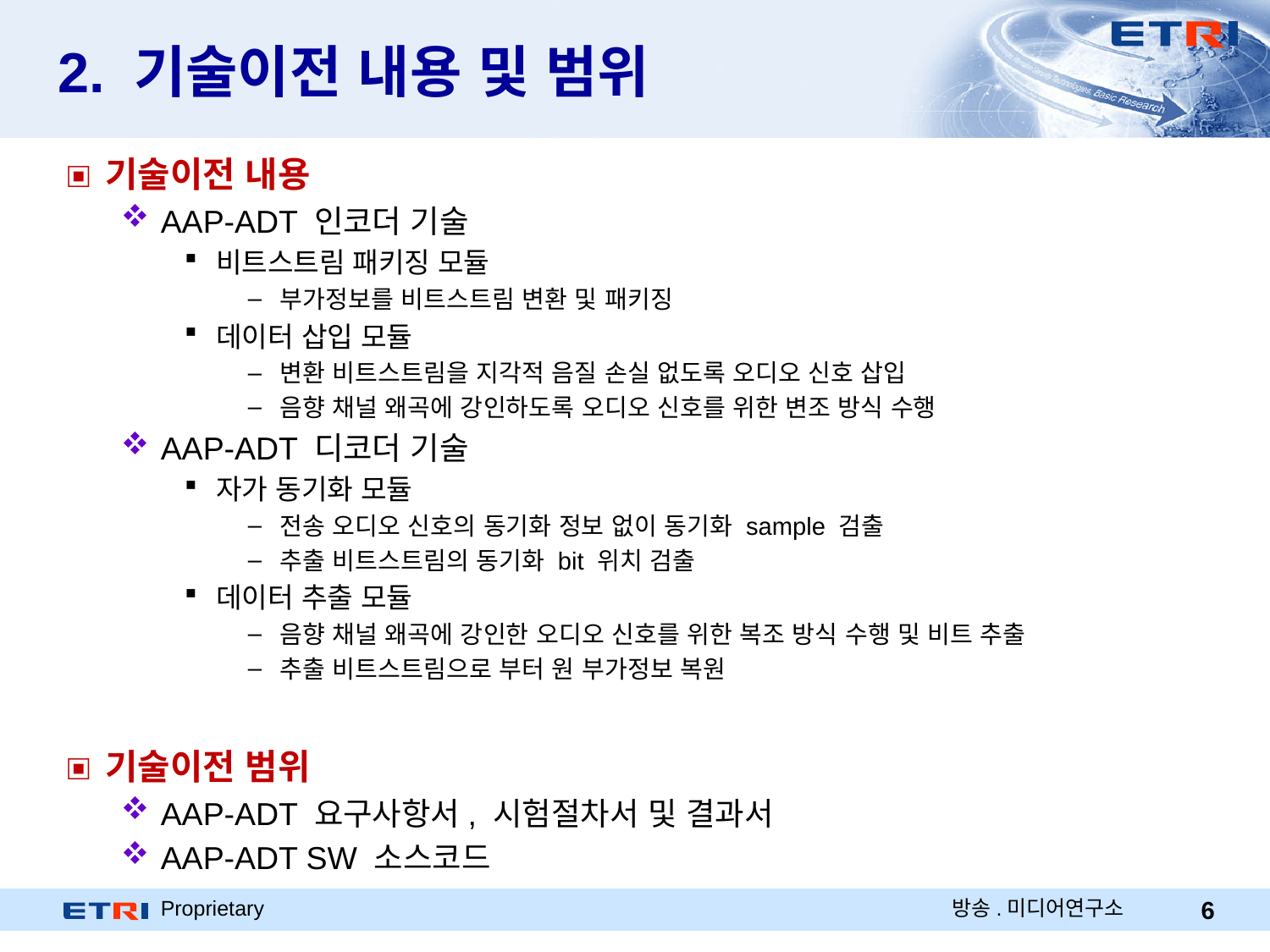

# 2. 기술이전 내용 및 범위
기술이전 내용
AAP-ADT 인코더 기술
비트스트림 패키징 모듈
부가정보를 비트스트림 변환 및 패키징
데이터 삽입 모듈
변환 비트스트림을 지각적 음질 손실 없도록 오디오 신호 삽입
음향 채널 왜곡에 강인하도록 오디오 신호를 위한 변조 방식 수행
AAP-ADT 디코더 기술
자가 동기화 모듈
전송 오디오 신호의 동기화 정보 없이 동기화 sample 검출
추출 비트스트림의 동기화 bit 위치 검출
데이터 추출 모듈
음향 채널 왜곡에 강인한 오디오 신호를 위한 복조 방식 수행 및 비트 추출
추출 비트스트림으로 부터 원 부가정보 복원

기술이전 범위
AAP-ADT 요구사항서, 시험절차서 및 결과서
AAP-ADT SW 소스코드
방송.미디어연구소
6